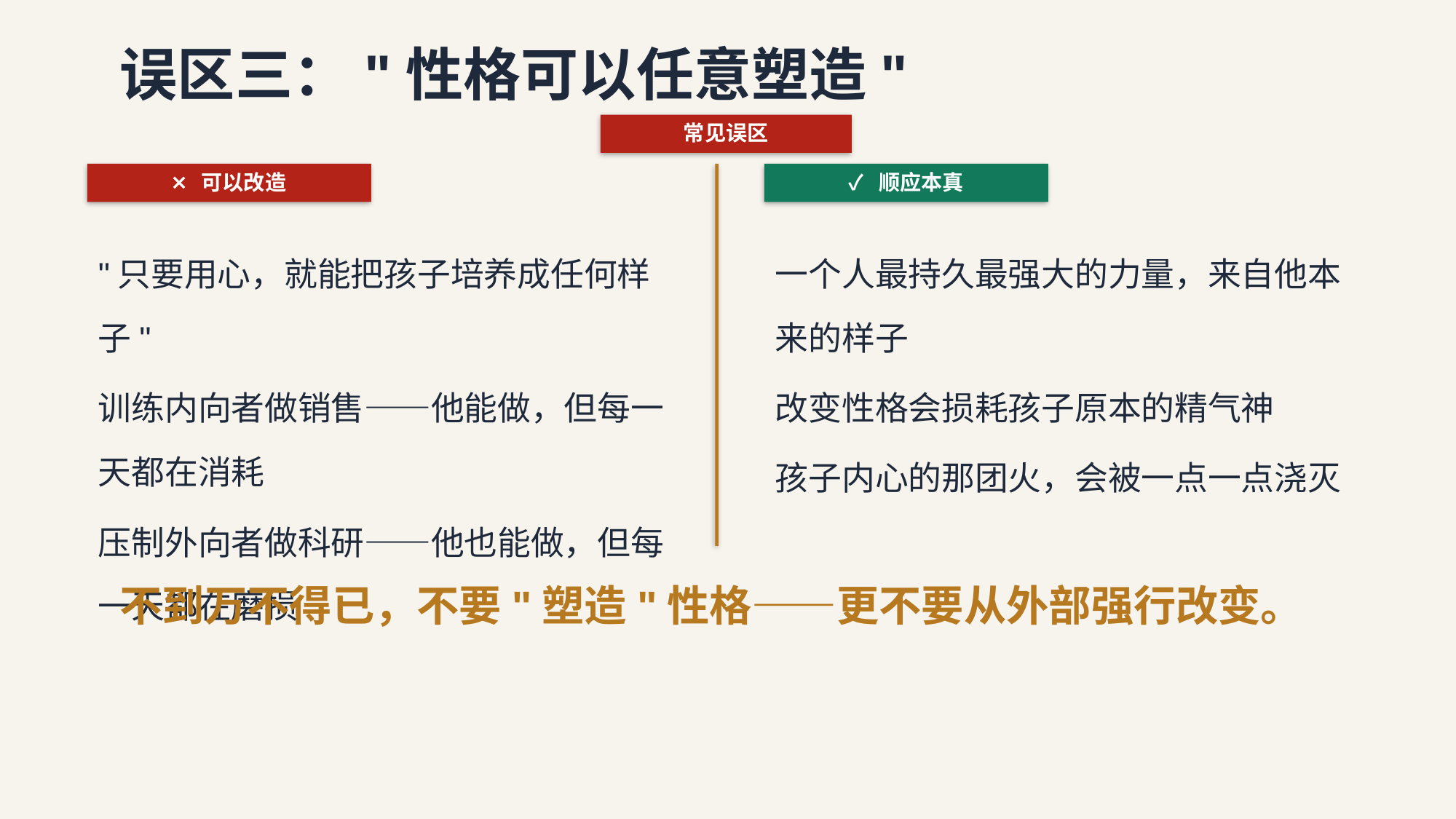

误区三："性格可以任意塑造"

常见误区

❌  可以改造

✓  顺应本真
"只要用心，就能把孩子培养成任何样子"
训练内向者做销售——他能做，但每一天都在消耗
压制外向者做科研——他也能做，但每一天都在磨损
一个人最持久最强大的力量，来自他本来的样子
改变性格会损耗孩子原本的精气神
孩子内心的那团火，会被一点一点浇灭
不到万不得已，不要"塑造"性格——更不要从外部强行改变。